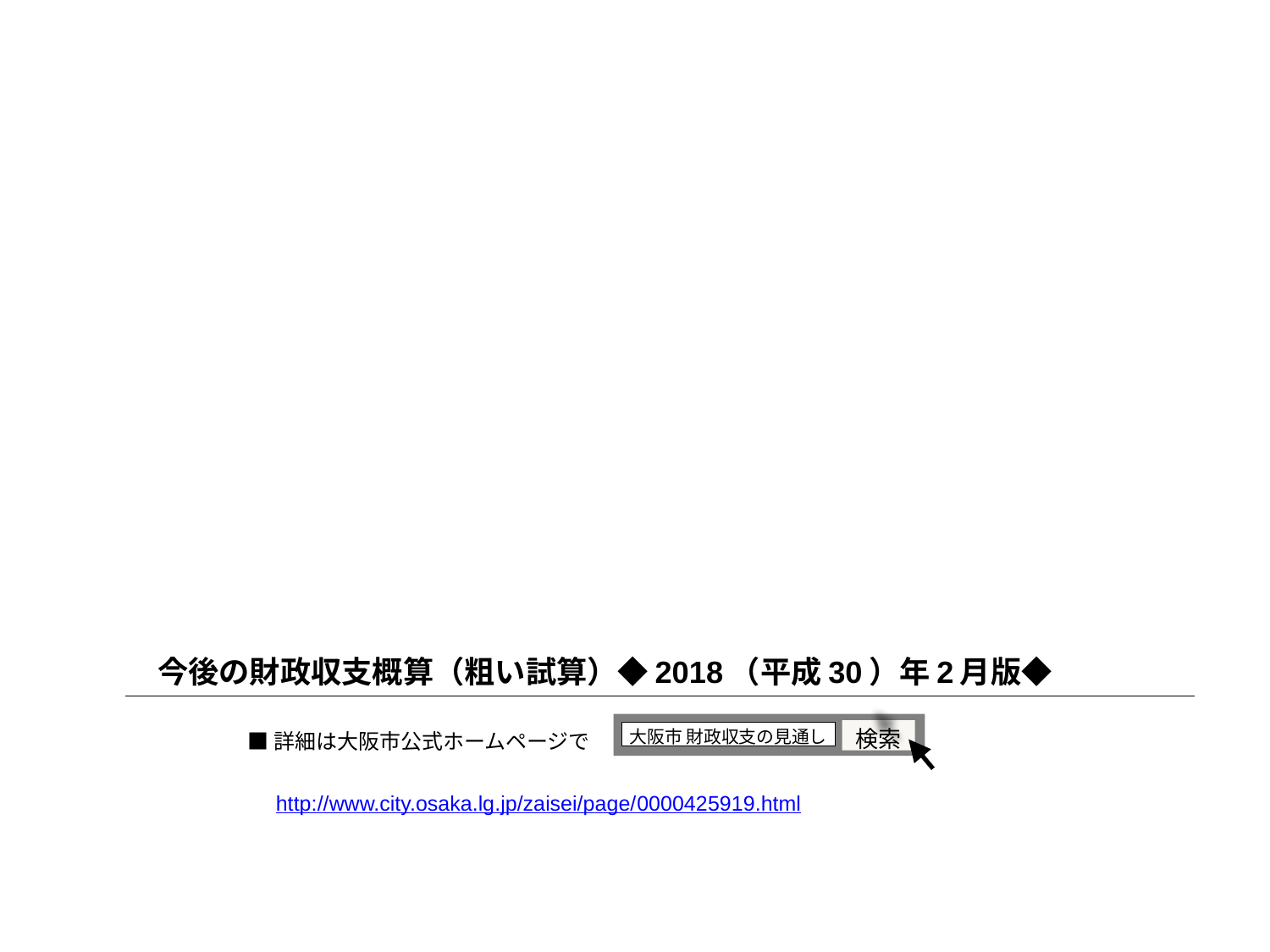

今後の財政収支概算（粗い試算）◆2018（平成30）年2月版◆
■詳細は大阪市公式ホームページで
　http://www.city.osaka.lg.jp/zaisei/page/0000425919.html

検索
大阪市 財政収支の見通し